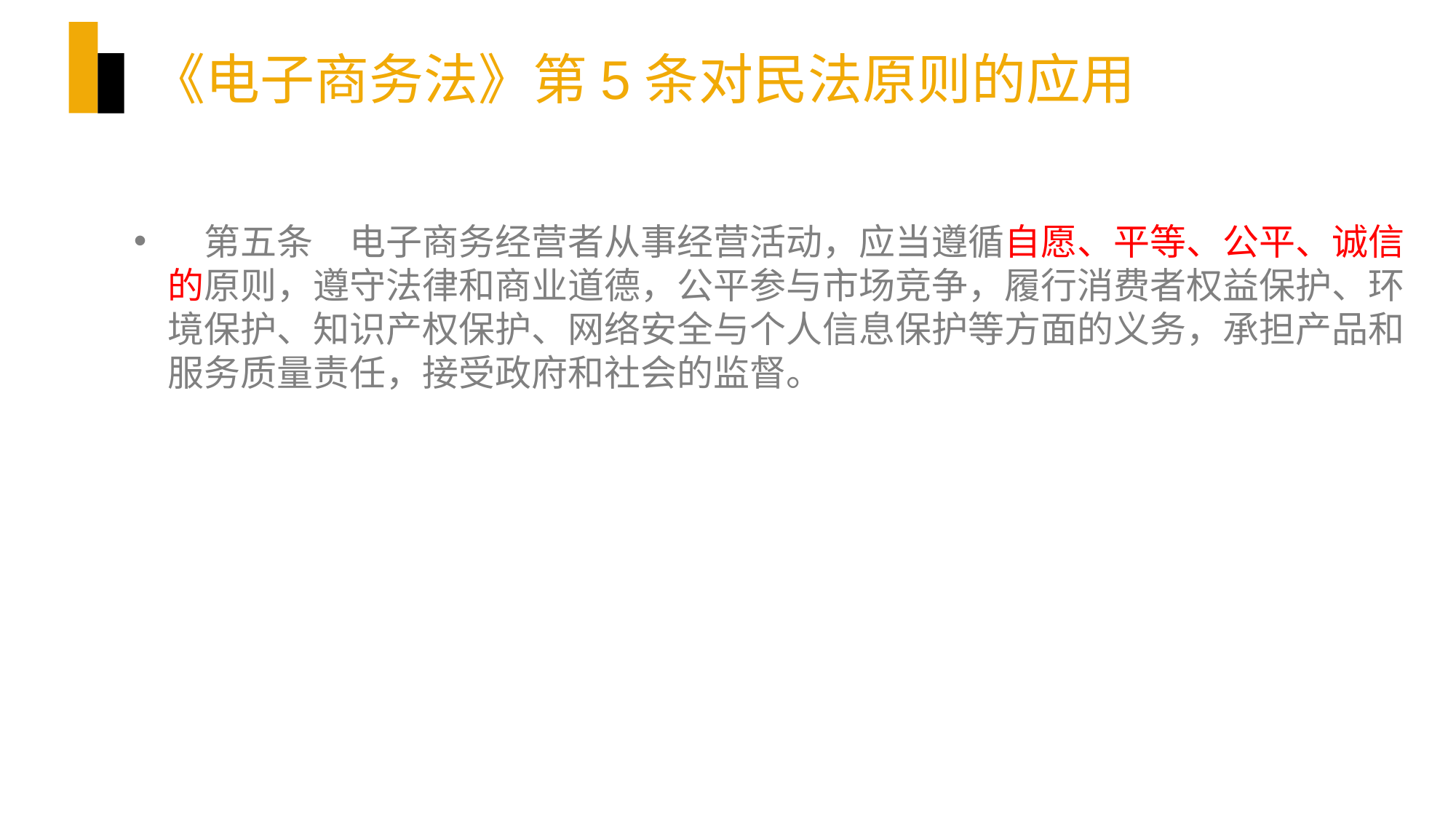

# 《电子商务法》第5条对民法原则的应用
　第五条　电子商务经营者从事经营活动，应当遵循自愿、平等、公平、诚信的原则，遵守法律和商业道德，公平参与市场竞争，履行消费者权益保护、环境保护、知识产权保护、网络安全与个人信息保护等方面的义务，承担产品和服务质量责任，接受政府和社会的监督。